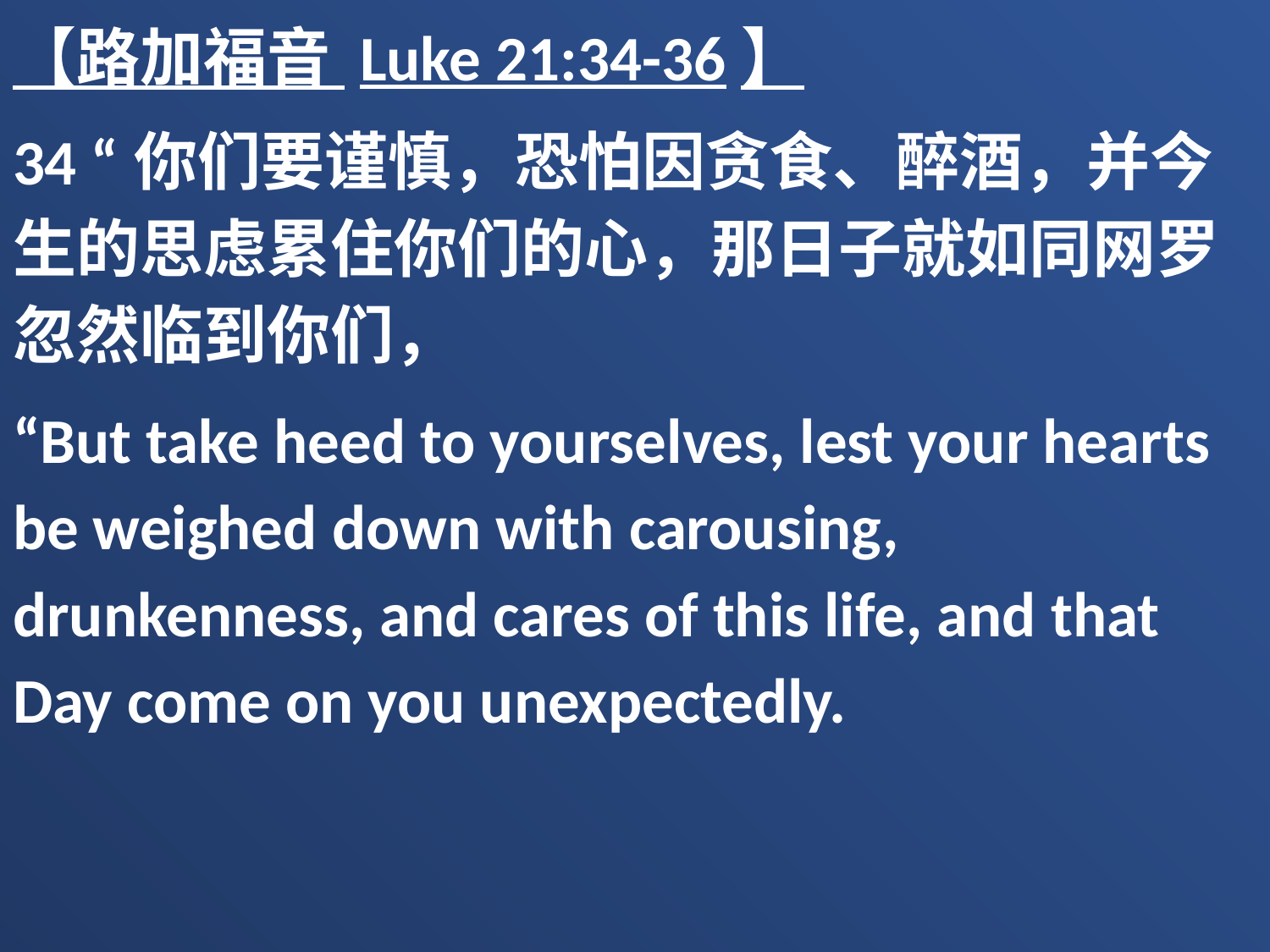

【路加福音 Luke 21:34-36】
34 “你们要谨慎，恐怕因贪食、醉酒，并今生的思虑累住你们的心，那日子就如同网罗忽然临到你们，
“But take heed to yourselves, lest your hearts be weighed down with carousing, drunkenness, and cares of this life, and that Day come on you unexpectedly.